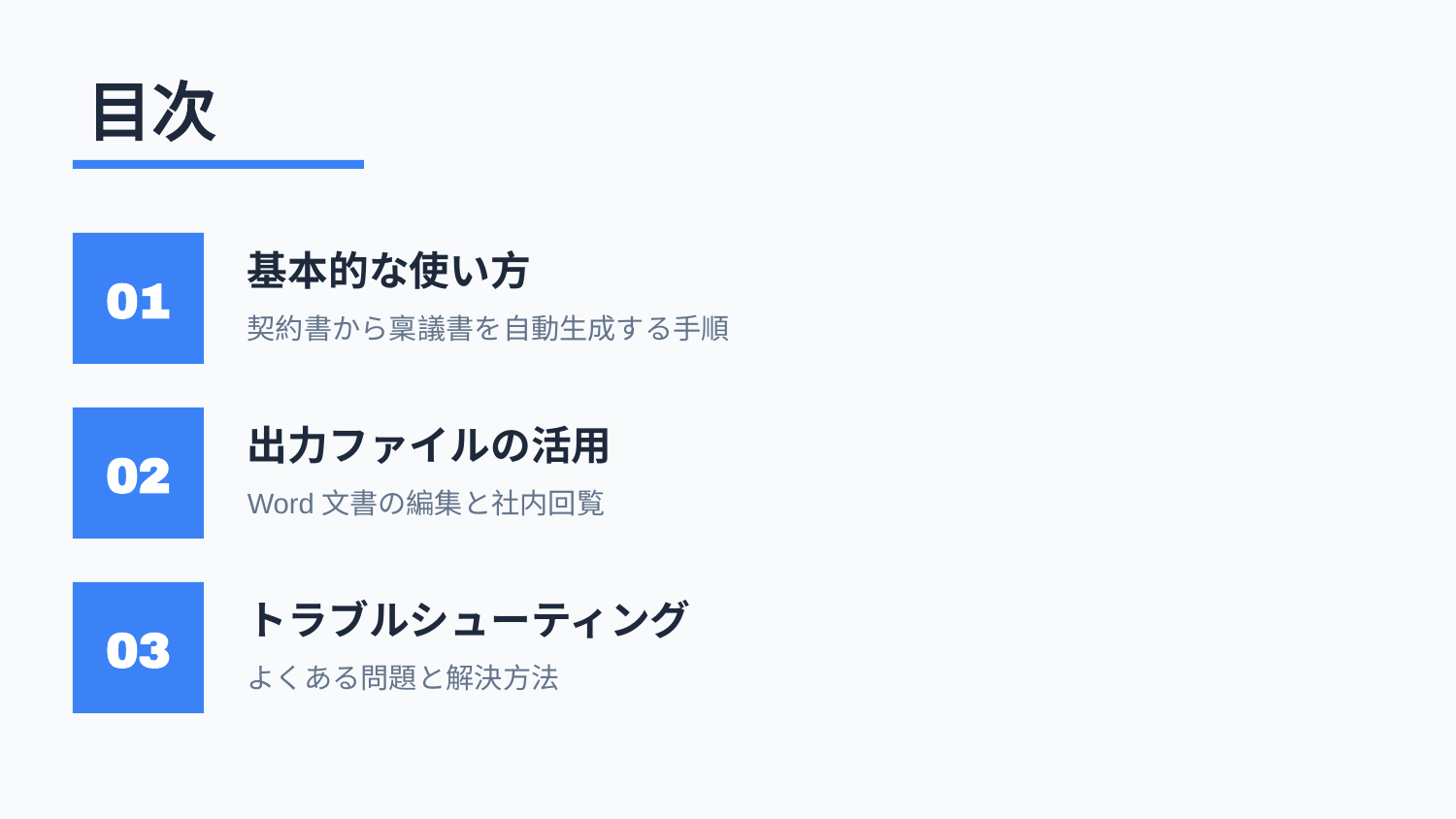

目次

01
基本的な使い方
契約書から稟議書を自動生成する手順

02
出力ファイルの活用
Word文書の編集と社内回覧

03
トラブルシューティング
よくある問題と解決方法